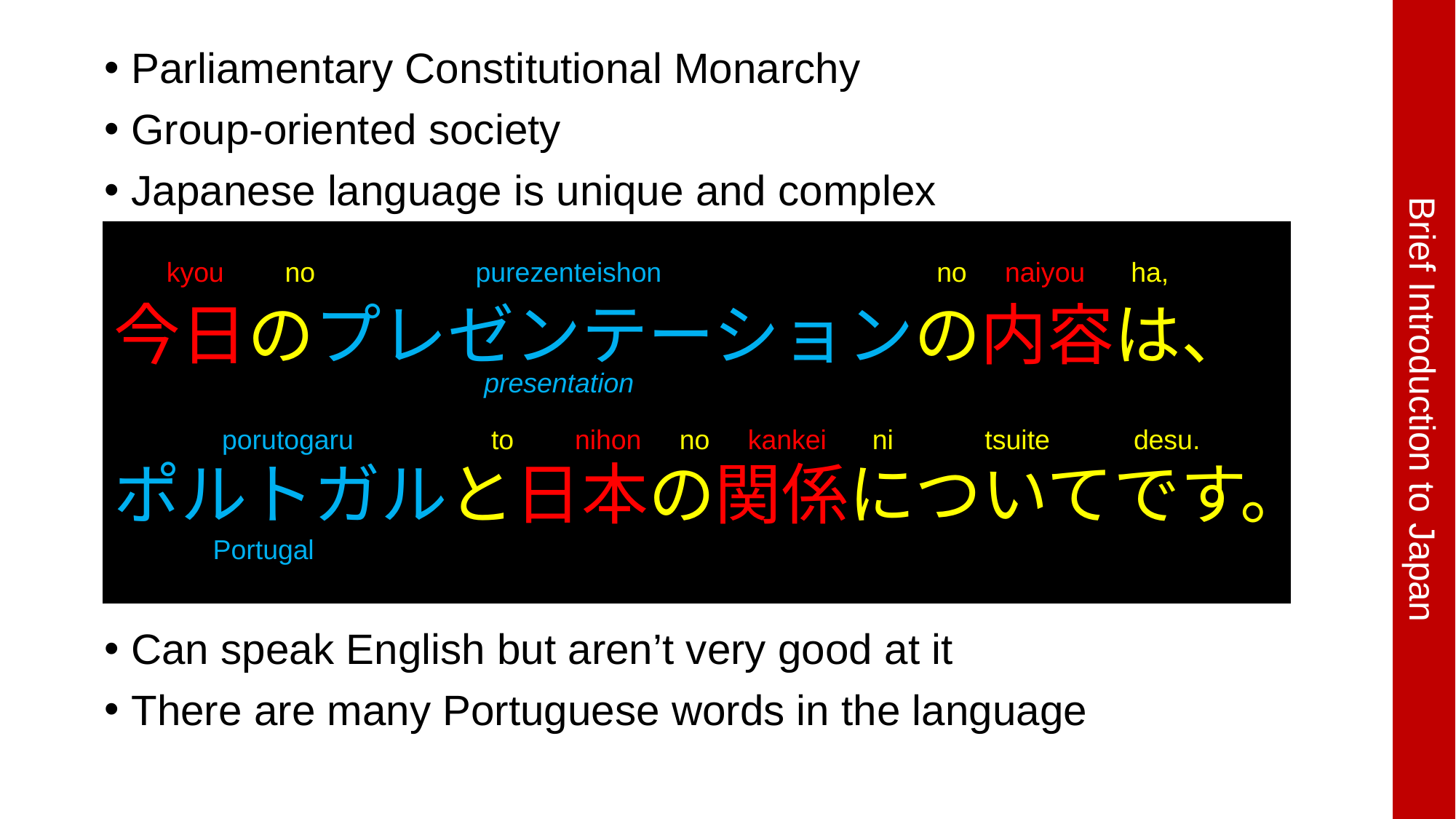

Brief Introduction to Japan
Parliamentary Constitutional Monarchy
Group-oriented society
Japanese language is unique and complex
今日のプレゼンテーションの内容は、

ポルトガルと日本の関係についてです。
kyou        no                     purezenteishon                                    no     naiyou      ha,
presentation
       porutogaru                  to        nihon     no     kankei      ni            tsuite           desu.
Portugal
Can speak English but aren’t very good at it
There are many Portuguese words in the language